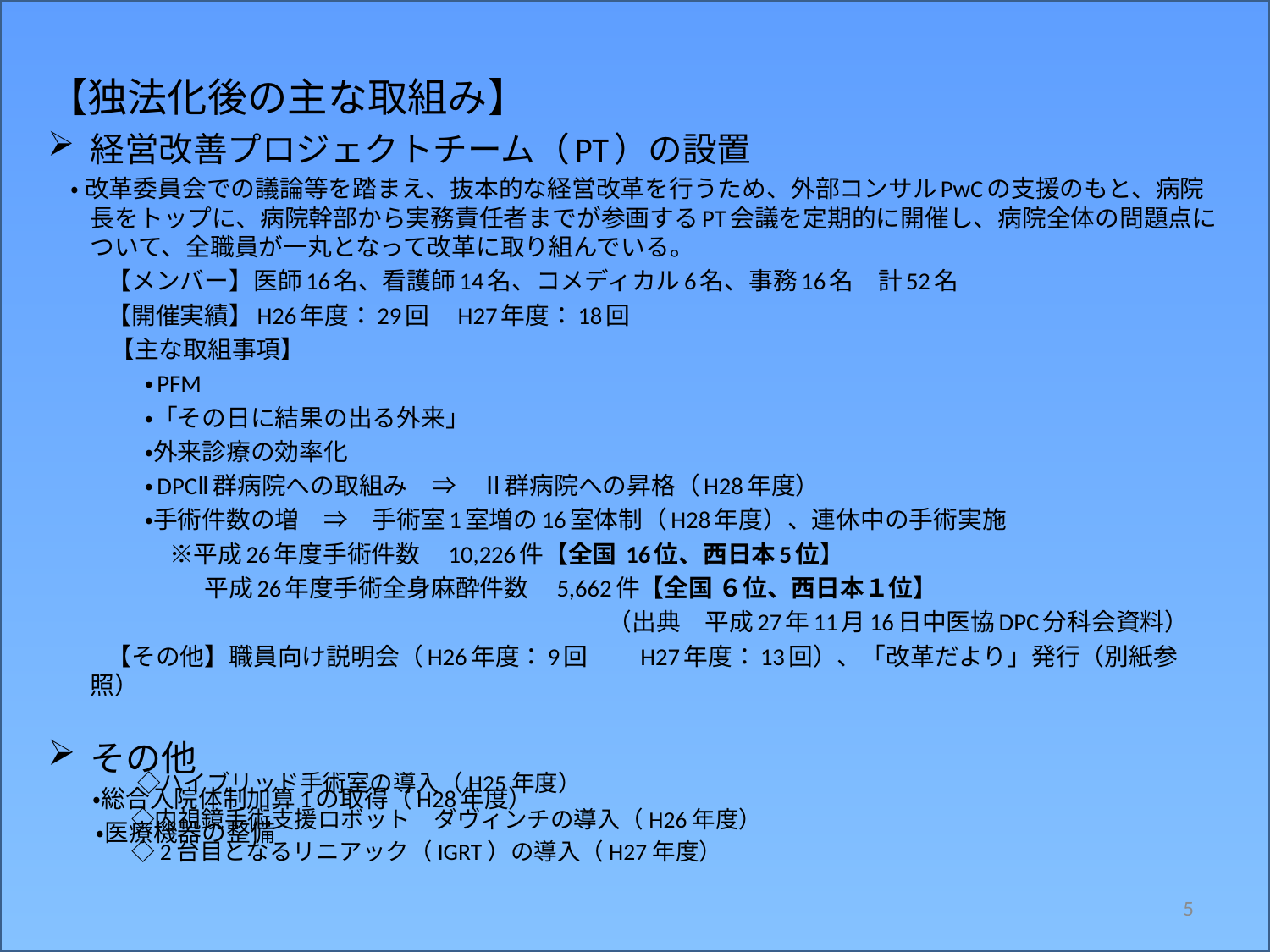

【独法化後の主な取組み】
経営改善プロジェクトチーム（PT）の設置
　 ・ 改革委員会での議論等を踏まえ、抜本的な経営改革を行うため、外部コンサルPwCの支援のもと、病院長をトップに、病院幹部から実務責任者までが参画するPT会議を定期的に開催し、病院全体の問題点について、全職員が一丸となって改革に取り組んでいる。
　  　【メンバー】医師16名、看護師14名、コメディカル6名、事務16名　計52名
　　  【開催実績】H26年度：29回　H27年度：18回
　　　【主な取組事項】
　　　　・PFM
　　　　・「その日に結果の出る外来」
　　　　・外来診療の効率化
　　　　・DPCⅡ群病院への取組み　⇒　Ⅱ群病院への昇格（H28年度）
　　　　・手術件数の増　⇒　手術室1室増の16室体制（H28年度）、連休中の手術実施
　　　　　※平成26年度手術件数　10,226件【全国 16位、西日本5位】
　　　　　　  平成26年度手術全身麻酔件数　5,662件【全国 ６位、西日本１位】
　　　　　　　　　　　　　　　　　　　　　　　（出典　平成27年11月16日中医協DPC分科会資料）
　　  【その他】職員向け説明会（H26年度：9回　　H27年度：13回）、「改革だより」発行（別紙参照）

その他
　　・総合入院体制加算1の取得（H28年度）
　　・医療機器の整備

　◇ハイブリッド手術室の導入（H25年度）
　  ◇内視鏡手術支援ロボット　ダヴィンチの導入（H26年度）
　  ◇2台目となるリニアック（IGRT）の導入（H27年度）

5